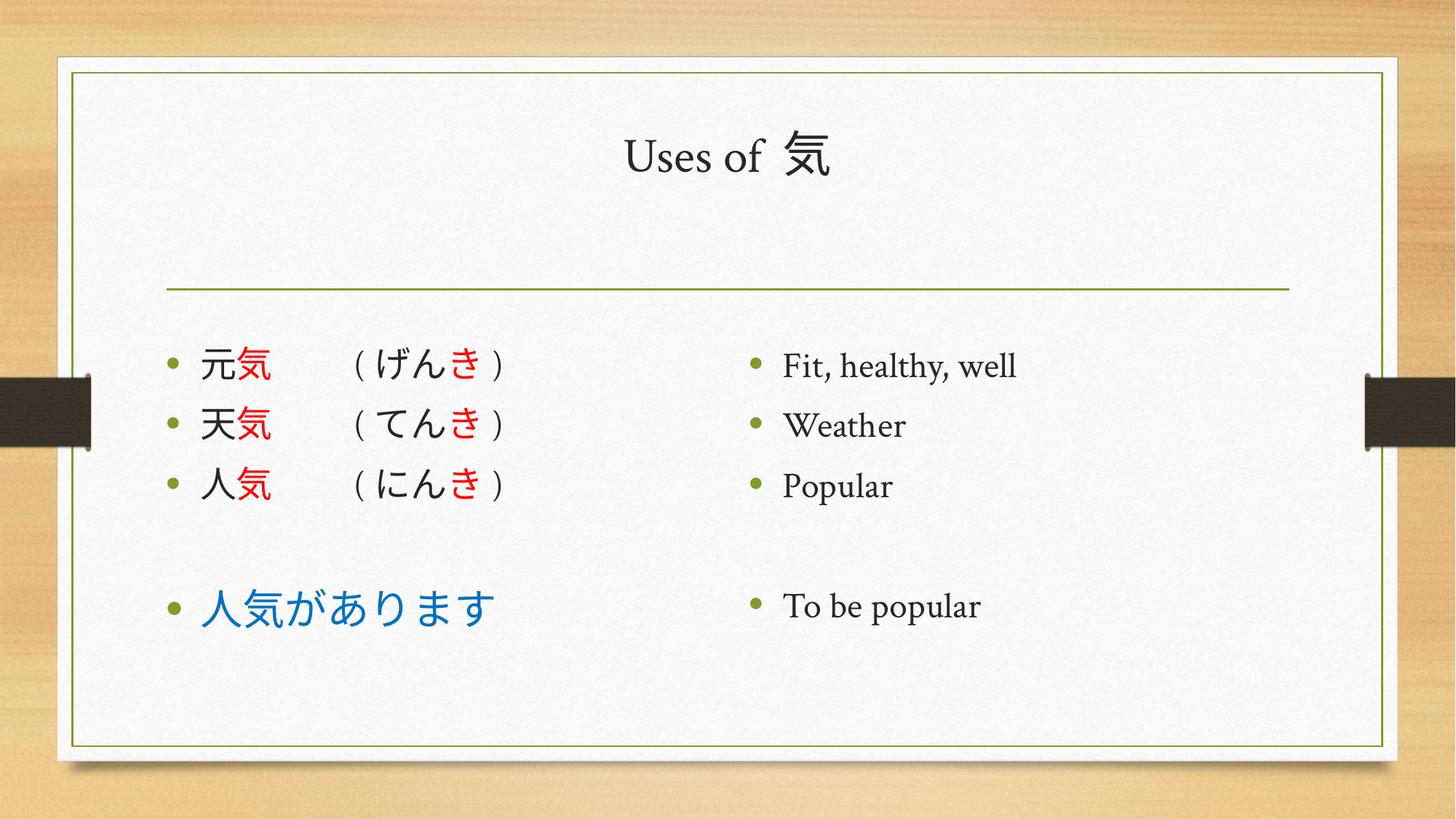

# Uses of 気

元気　　(げんき)
天気　　(てんき)
人気　　(にんき)

人気があります

Fit, healthy, well
Weather
Popular

To be popular